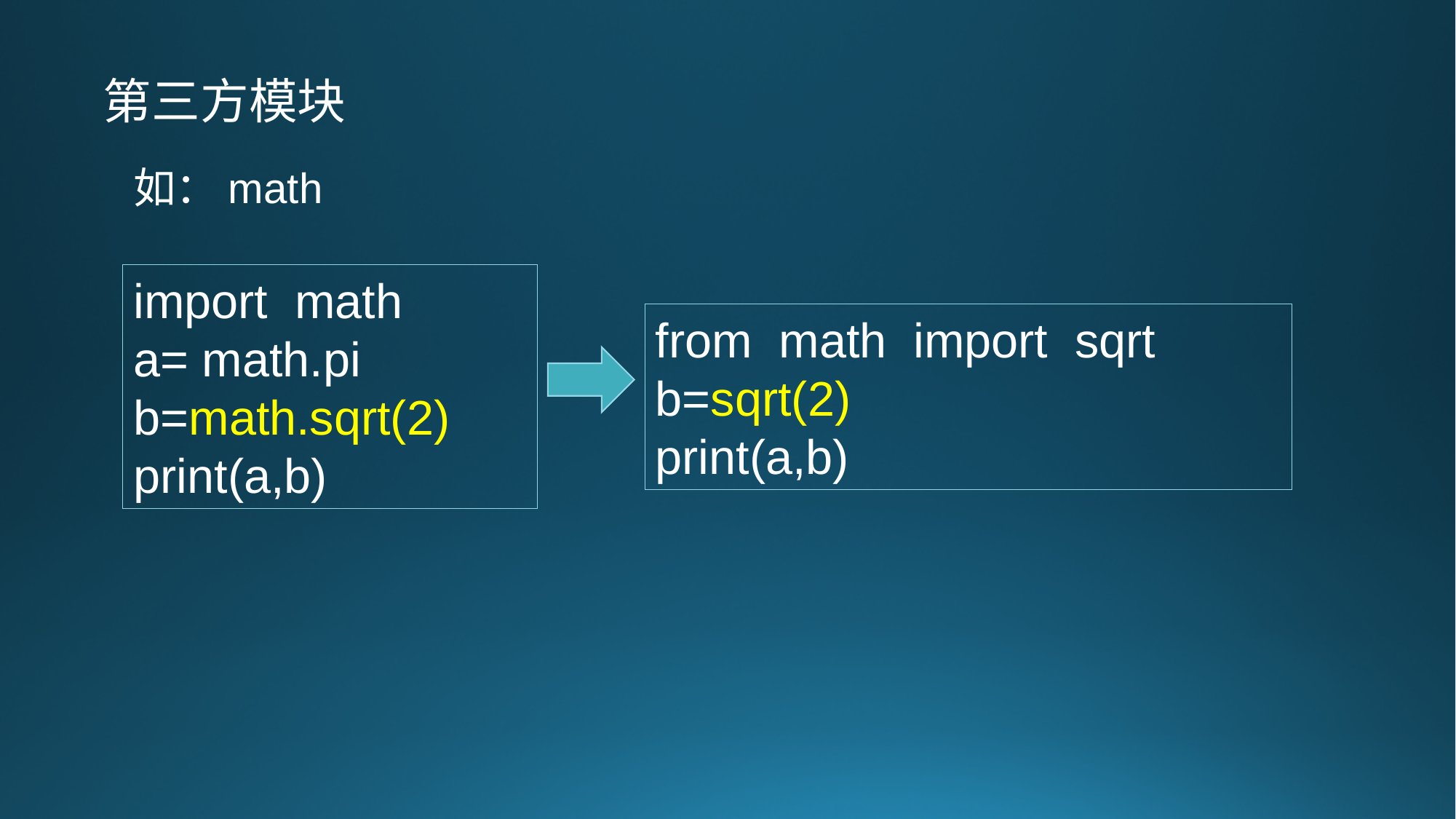

第三方模块
如：math
import  math
a= math.pi
b=math.sqrt(2)
print(a,b)
from  math  import  sqrt
b=sqrt(2)
print(a,b)